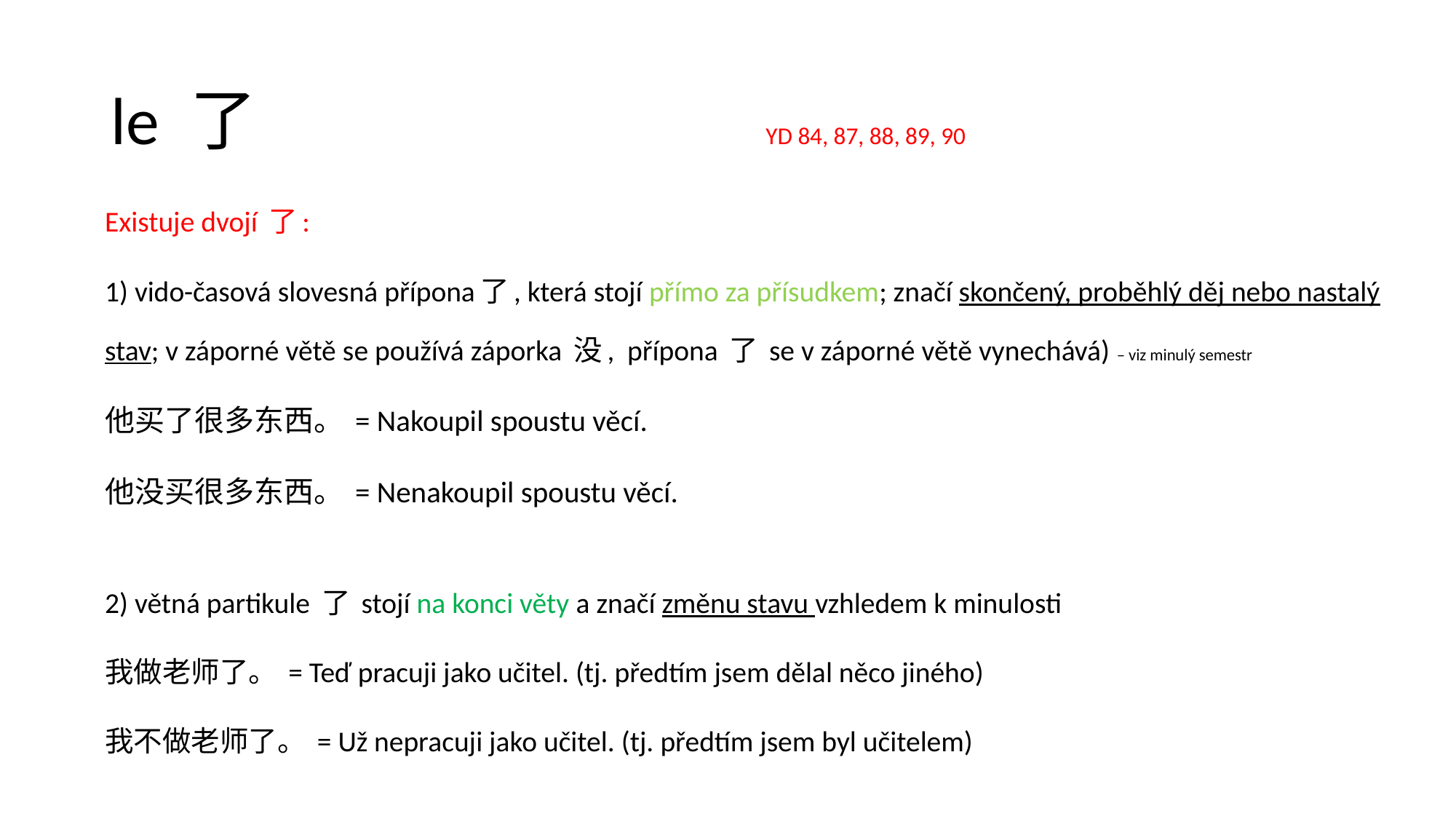

# le 了					YD 84, 87, 88, 89, 90
Existuje dvojí 了:
1) vido-časová slovesná přípona了, která stojí přímo za přísudkem; značí skončený, proběhlý děj nebo nastalý stav; v záporné větě se používá záporka 没,  přípona 了 se v záporné větě vynechává) – viz minulý semestr
他买了很多东西。 = Nakoupil spoustu věcí.
他没买很多东西。 = Nenakoupil spoustu věcí.

2) větná partikule 了 stojí na konci věty a značí změnu stavu vzhledem k minulosti
我做老师了。 = Teď pracuji jako učitel. (tj. předtím jsem dělal něco jiného)
我不做老师了。 = Už nepracuji jako učitel. (tj. předtím jsem byl učitelem)